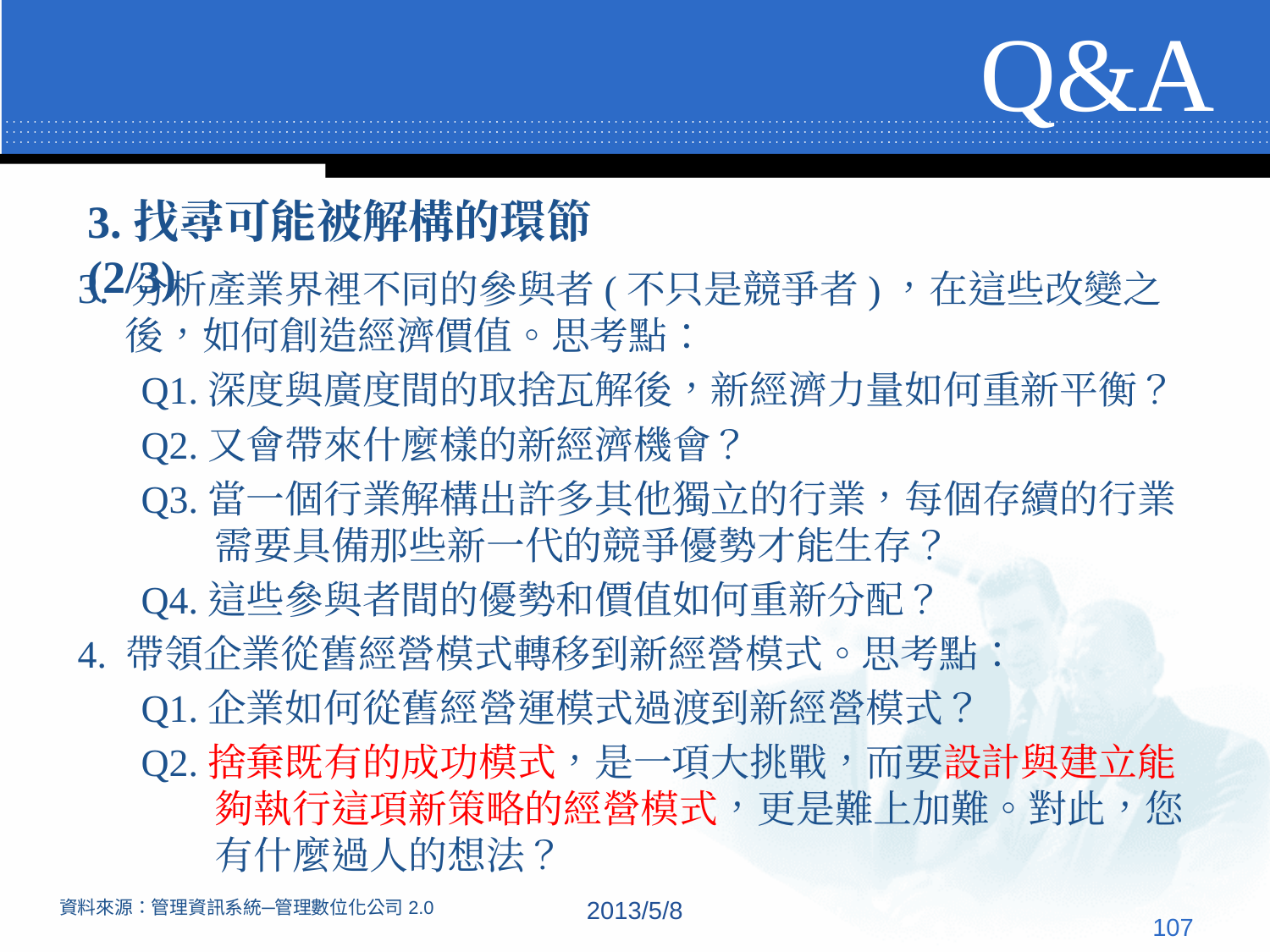

# Q&A
3.找尋可能被解構的環節(2/3)
3. 分析產業界裡不同的參與者(不只是競爭者)，在這些改變之後，如何創造經濟價值。思考點：
Q1.深度與廣度間的取捨瓦解後，新經濟力量如何重新平衡？
Q2.又會帶來什麼樣的新經濟機會？
Q3.當一個行業解構出許多其他獨立的行業，每個存續的行業需要具備那些新一代的競爭優勢才能生存？
Q4.這些參與者間的優勢和價值如何重新分配？
4. 帶領企業從舊經營模式轉移到新經營模式。思考點：
Q1.企業如何從舊經營運模式過渡到新經營模式？
Q2.捨棄既有的成功模式，是一項大挑戰，而要設計與建立能夠執行這項新策略的經營模式，更是難上加難。對此，您有什麼過人的想法？
2013/5/8
資料來源：管理資訊系統─管理數位化公司2.0
107